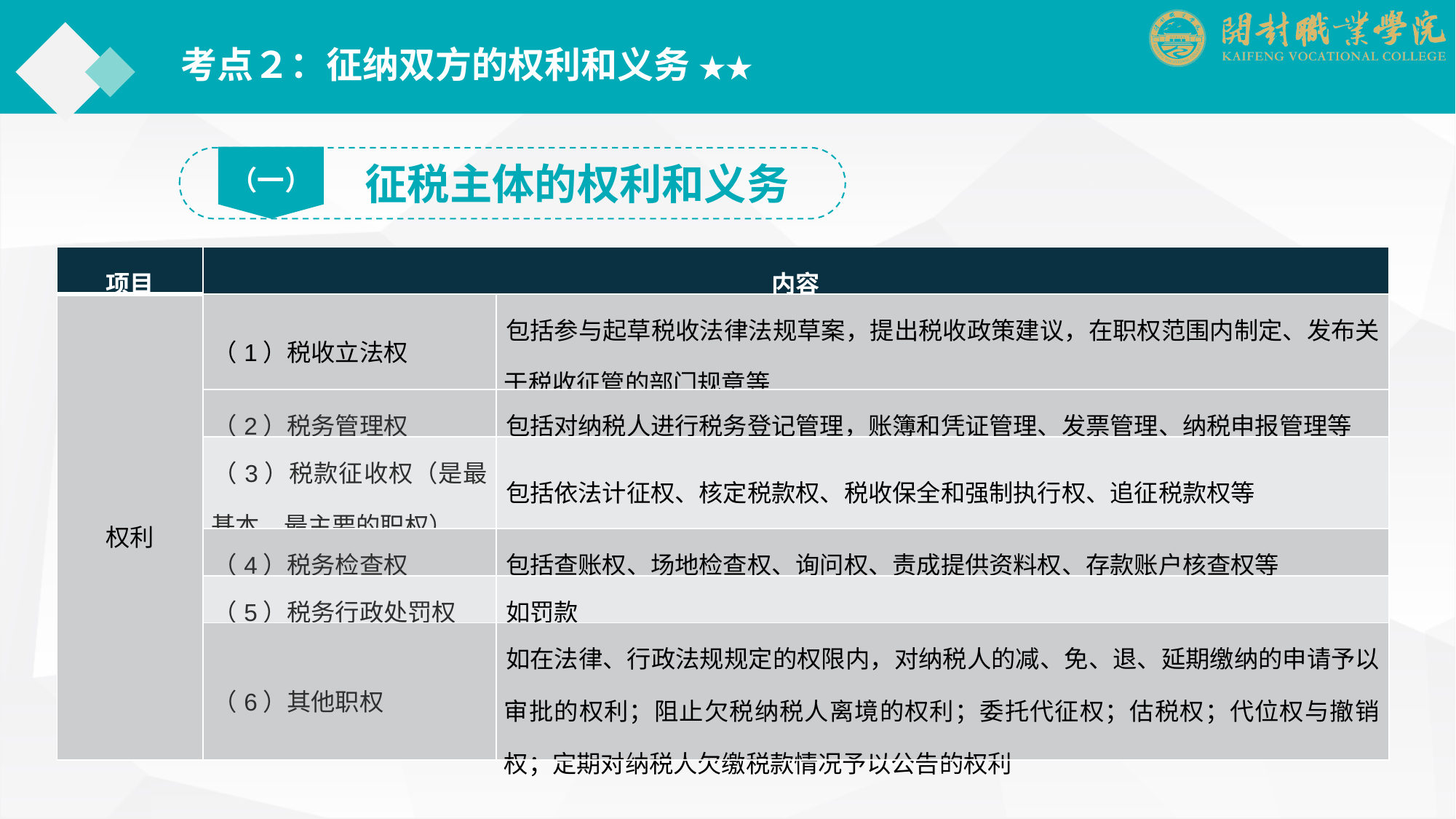

考点２：征纳双方的权利和义务 ★★
（一）

征税主体的权利和义务
| 项目 | 内容 |  |
| --- | --- | --- |
| 权利 | （1）税收立法权 | 包括参与起草税收法律法规草案，提出税收政策建议，在职权范围内制定、发布关于税收征管的部门规章等 |
|  | （2）税务管理权 | 包括对纳税人进行税务登记管理，账簿和凭证管理、发票管理、纳税申报管理等 |
|  | （3）税款征收权（是最基本、最主要的职权） | 包括依法计征权、核定税款权、税收保全和强制执行权、追征税款权等 |
|  | （4）税务检查权 | 包括查账权、场地检查权、询问权、责成提供资料权、存款账户核查权等 |
|  | （5）税务行政处罚权 | 如罚款 |
|  | （6）其他职权 | 如在法律、行政法规规定的权限内，对纳税人的减、免、退、延期缴纳的申请予以审批的权利；阻止欠税纳税人离境的权利；委托代征权；估税权；代位权与撤销权；定期对纳税人欠缴税款情况予以公告的权利 |